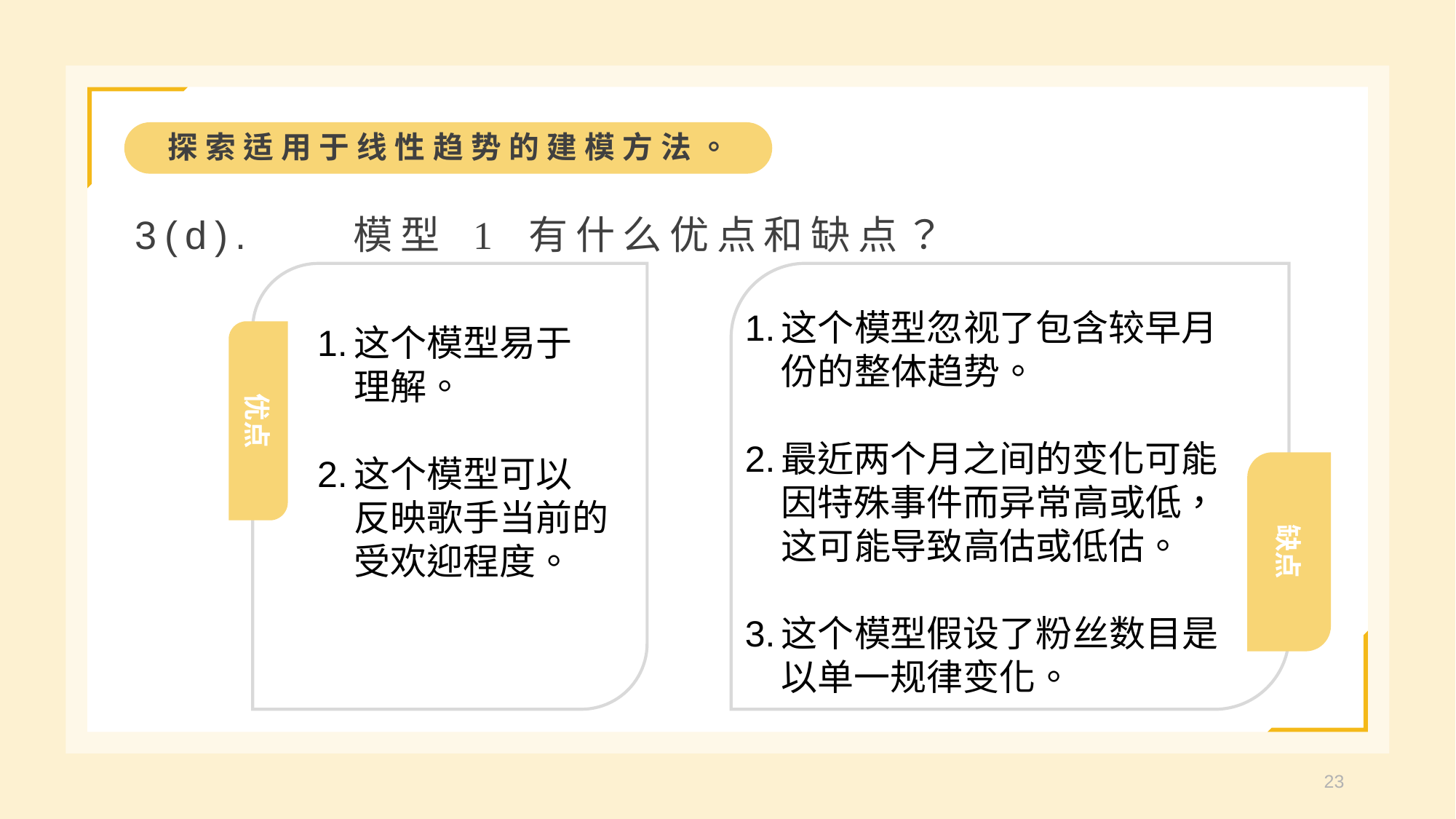

探索适用于线性趋势的建模方法。
3(d).	模型 1 有什么优点和缺点？

优点
1.	这个模型易于
	理解。

2.	这个模型可以
	反映歌手当前的
	受欢迎程度。

缺点
1.	这个模型忽视了包含较早月份的整体趋势。

2.	最近两个月之间的变化可能因特殊事件而异常高或低，这可能导致高估或低估。

3.	这个模型假设了粉丝数目是以单一规律变化。

23